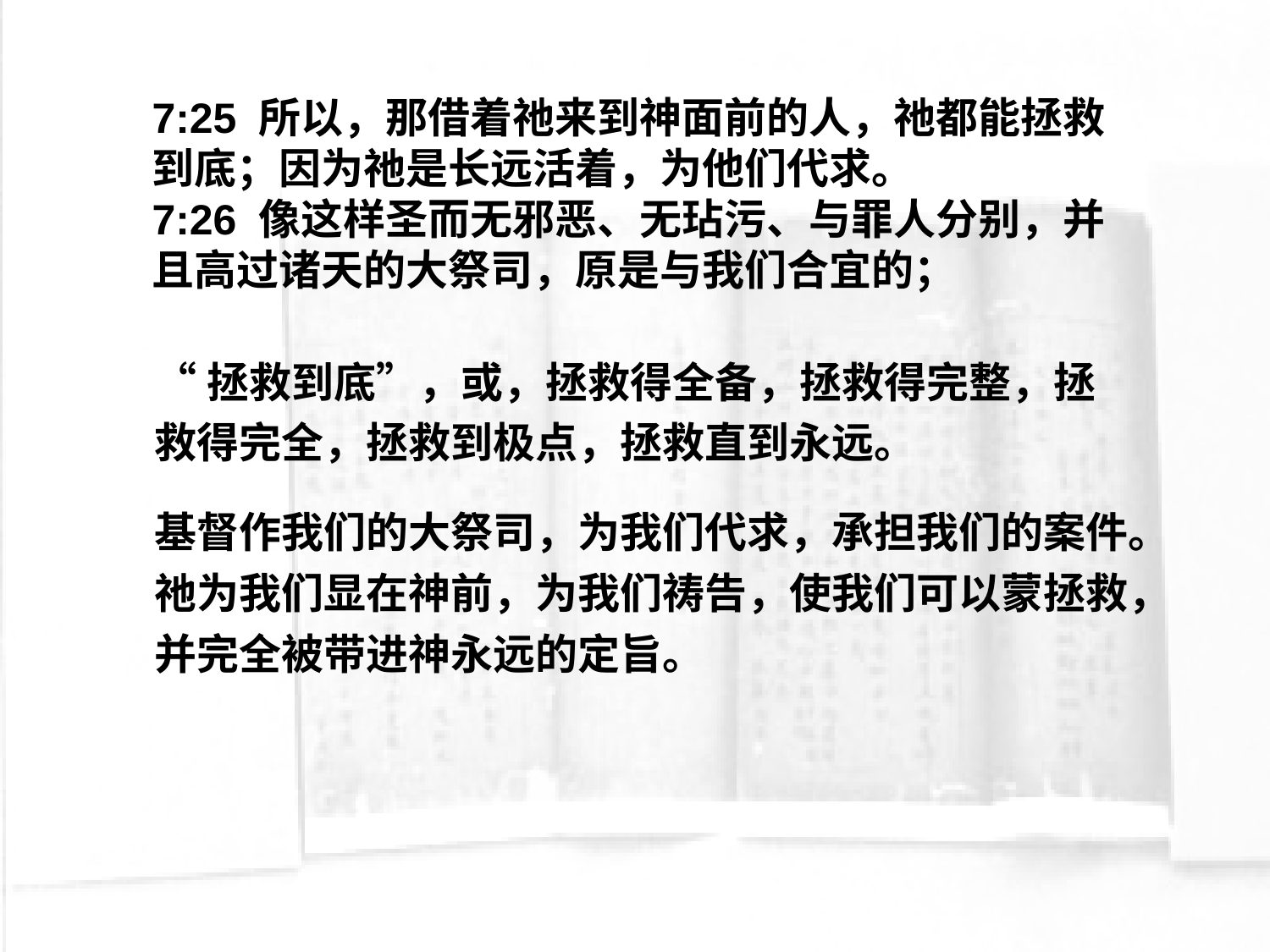

7:25 所以，那借着祂来到神面前的人，祂都能拯救到底；因为祂是长远活着，为他们代求。
7:26 像这样圣而无邪恶、无玷污、与罪人分别，并且高过诸天的大祭司，原是与我们合宜的；
“拯救到底”，或，拯救得全备，拯救得完整，拯救得完全，拯救到极点，拯救直到永远。
基督作我们的大祭司，为我们代求，承担我们的案件。祂为我们显在神前，为我们祷告，使我们可以蒙拯救，并完全被带进神永远的定旨。